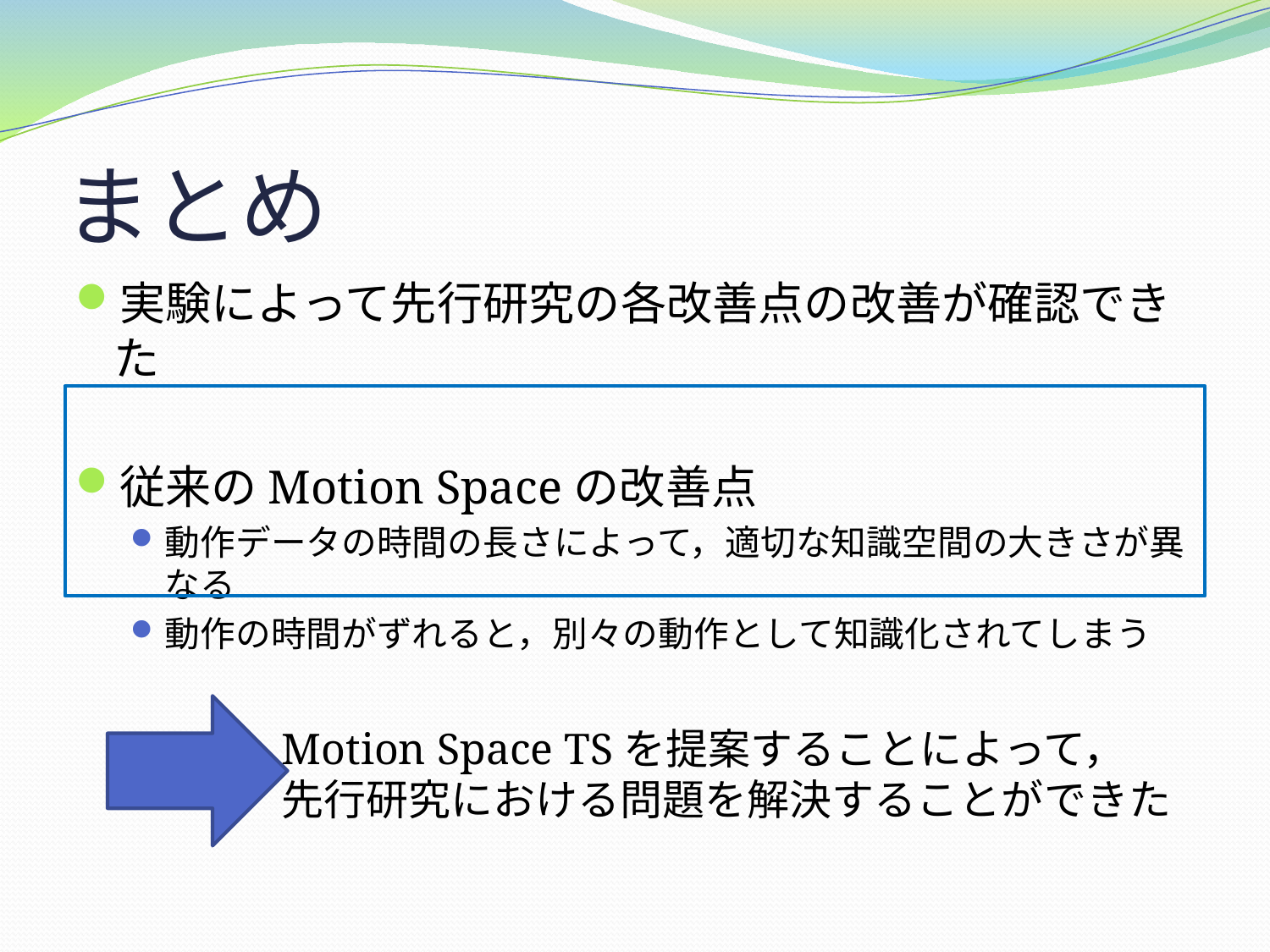

# まとめ
実験によって先行研究の各改善点の改善が確認できた

従来のMotion Spaceの改善点
動作データの時間の長さによって，適切な知識空間の大きさが異なる
動作の時間がずれると，別々の動作として知識化されてしまう

Motion Space TSを提案することによって，
先行研究における問題を解決することができた